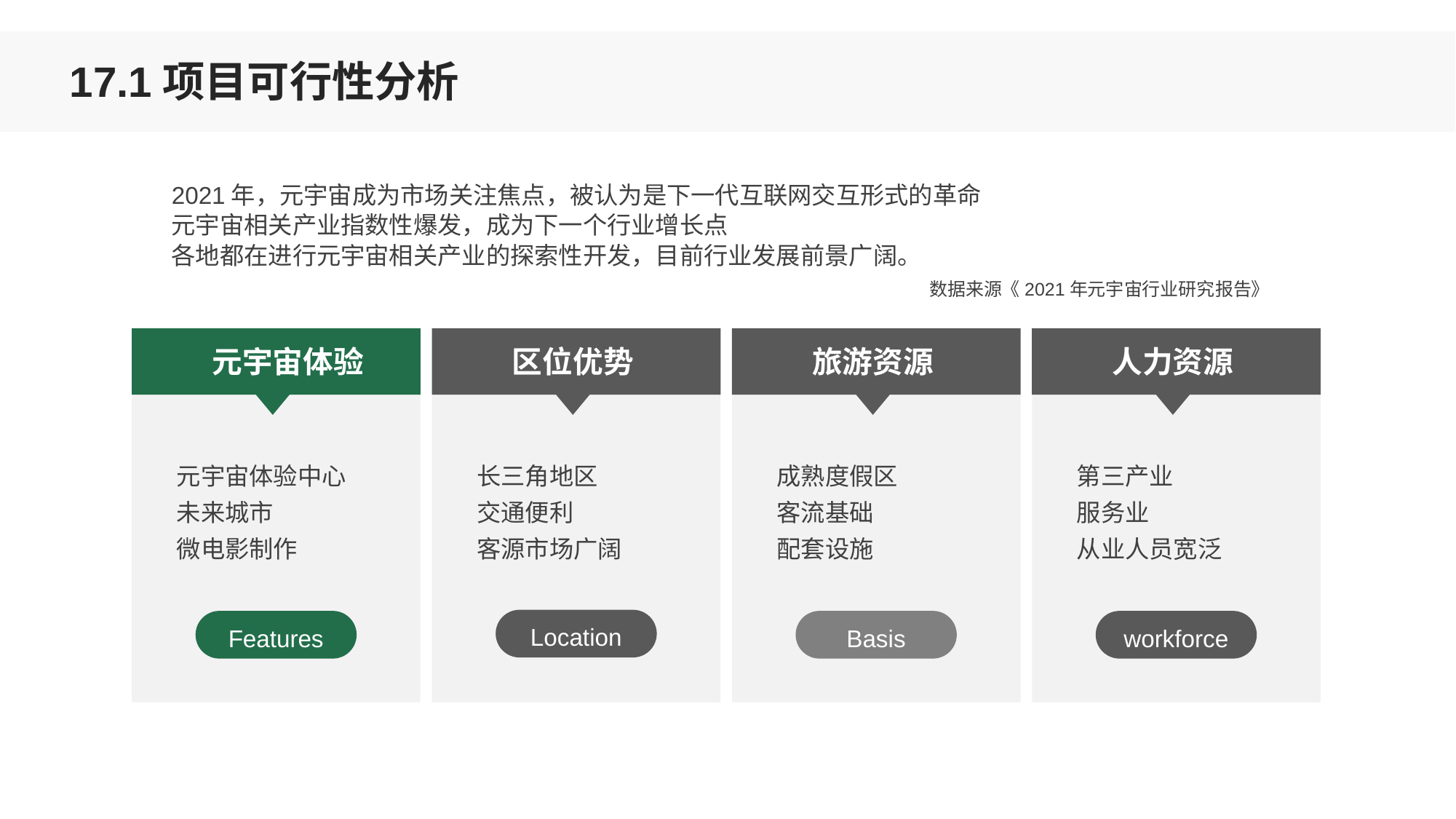

17.1项目可行性分析
2021年，元宇宙成为市场关注焦点，被认为是下一代互联网交互形式的革命
元宇宙相关产业指数性爆发，成为下一个行业增长点
各地都在进行元宇宙相关产业的探索性开发，目前行业发展前景广阔。
数据来源《2021年元宇宙行业研究报告》

元宇宙体验
区位优势
旅游资源
人力资源
元宇宙体验中心
未来城市
微电影制作

长三角地区
交通便利
客源市场广阔
成熟度假区
客流基础
配套设施

第三产业
服务业
从业人员宽泛
Location
Features
Basis
workforce